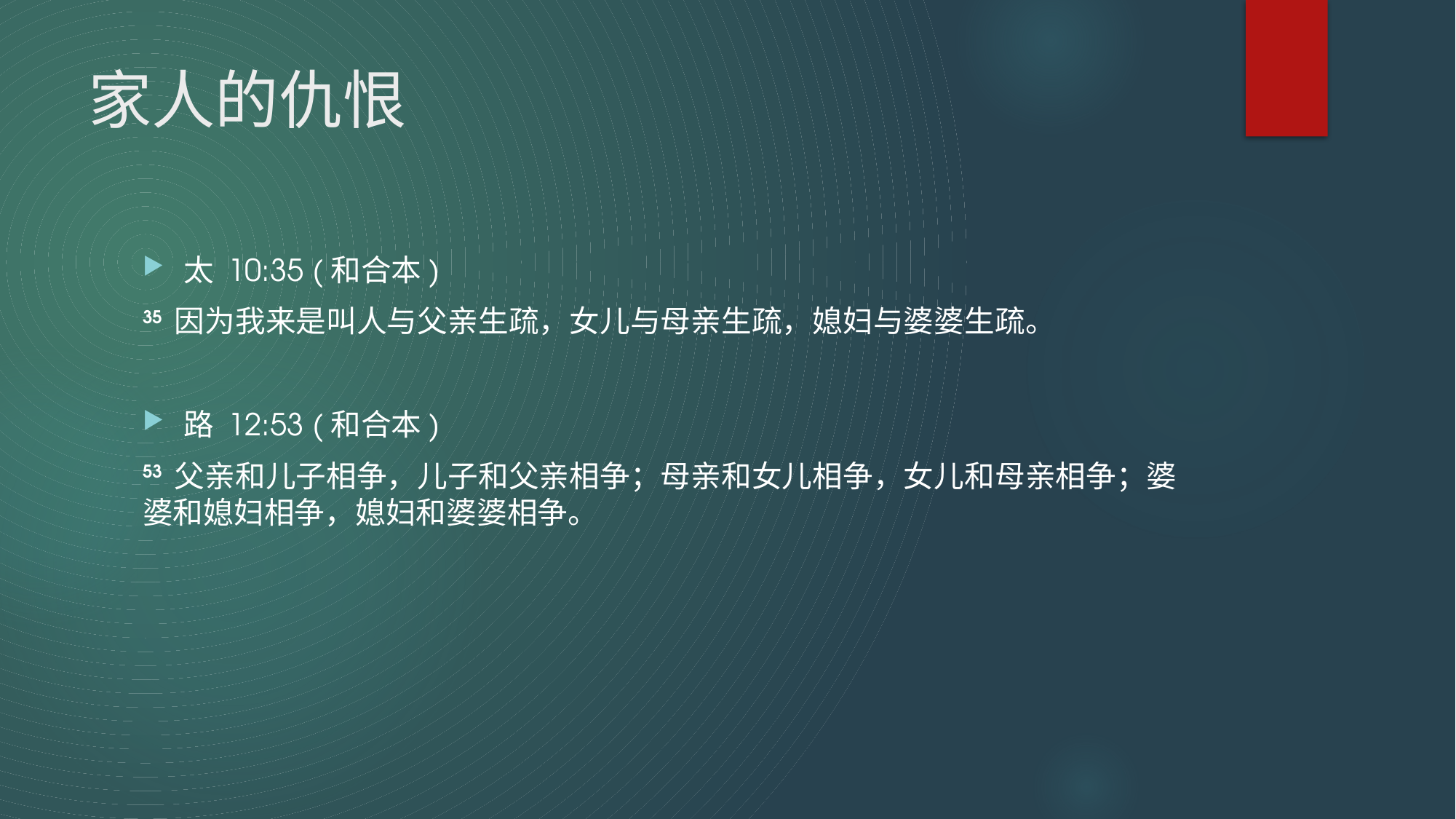

# 家人的仇恨
太 10:35 (和合本)
35 因为我来是叫人与父亲生疏，女儿与母亲生疏，媳妇与婆婆生疏。

路 12:53 (和合本)
53 父亲和儿子相争，儿子和父亲相争；母亲和女儿相争，女儿和母亲相争；婆婆和媳妇相争，媳妇和婆婆相争。